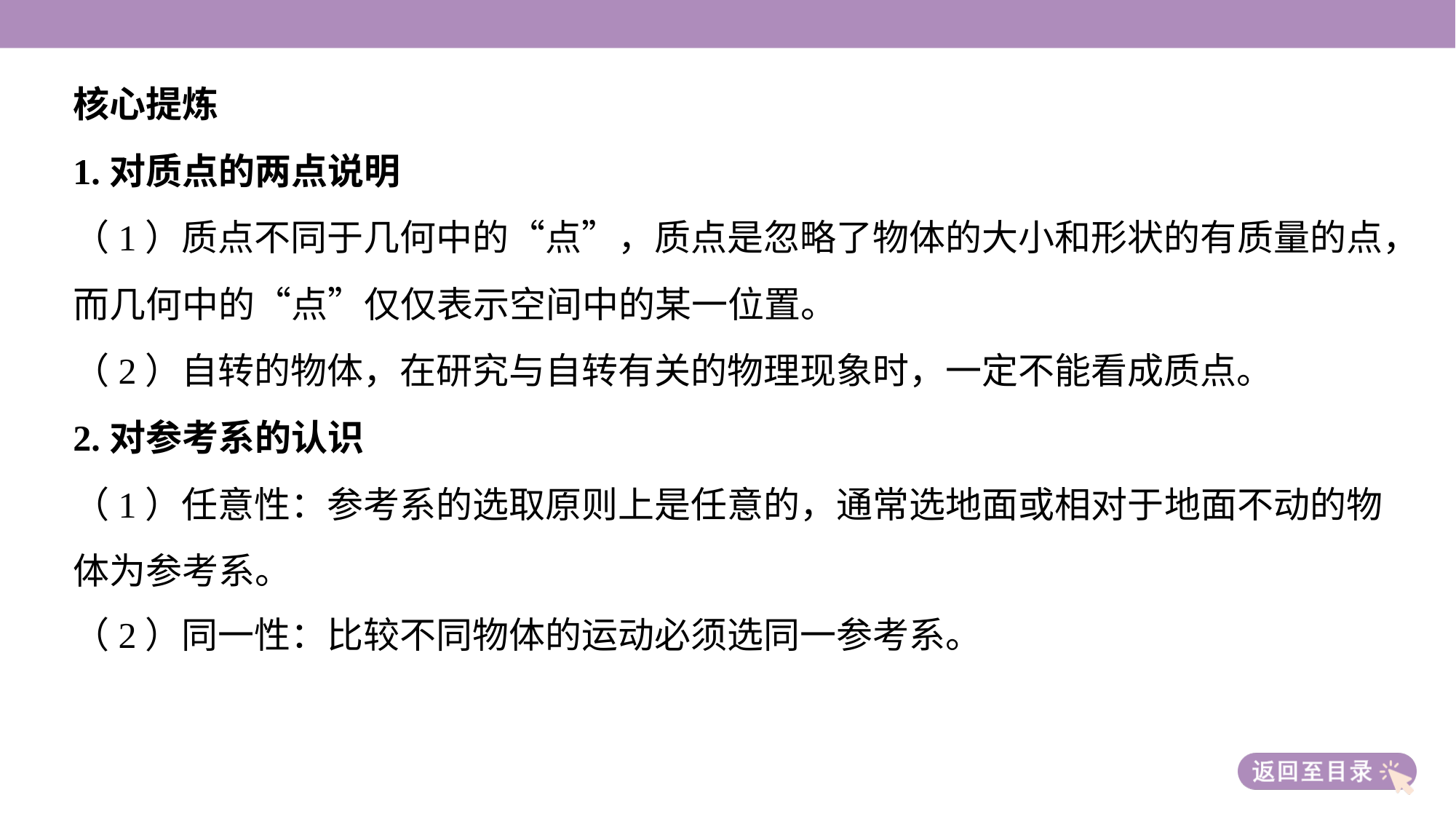

核心提炼
1.对质点的两点说明
（1）质点不同于几何中的“点”，质点是忽略了物体的大小和形状的有质量的点，
而几何中的“点”仅仅表示空间中的某一位置。
（2）自转的物体，在研究与自转有关的物理现象时，一定不能看成质点。
2.对参考系的认识
（1）任意性：参考系的选取原则上是任意的，通常选地面或相对于地面不动的物
体为参考系。
（2）同一性：比较不同物体的运动必须选同一参考系。